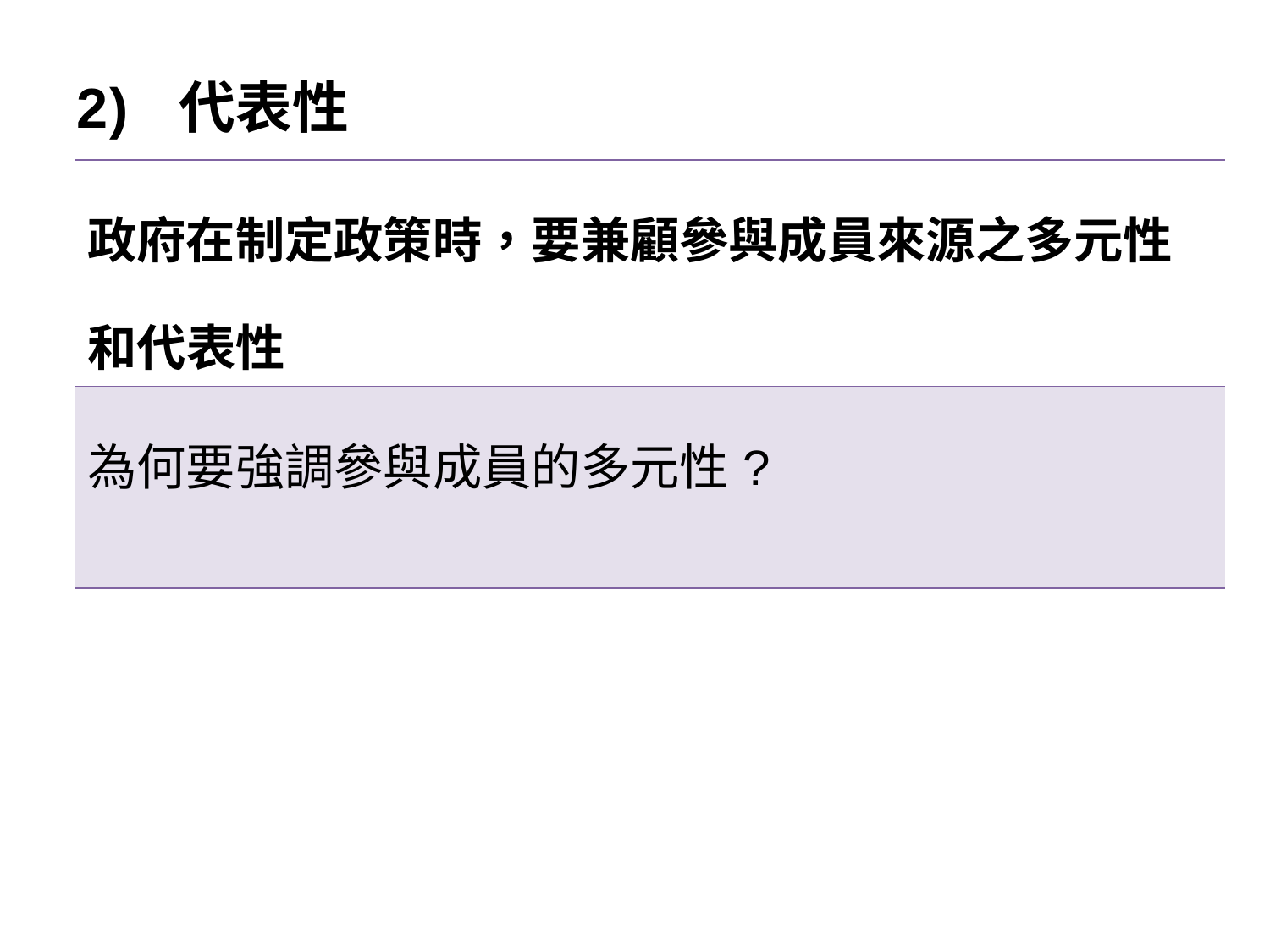

# 代表性
| 政府在制定政策時，要兼顧參與成員來源之多元性和代表性 |
| --- |
| 為何要強調參與成員的多元性? |